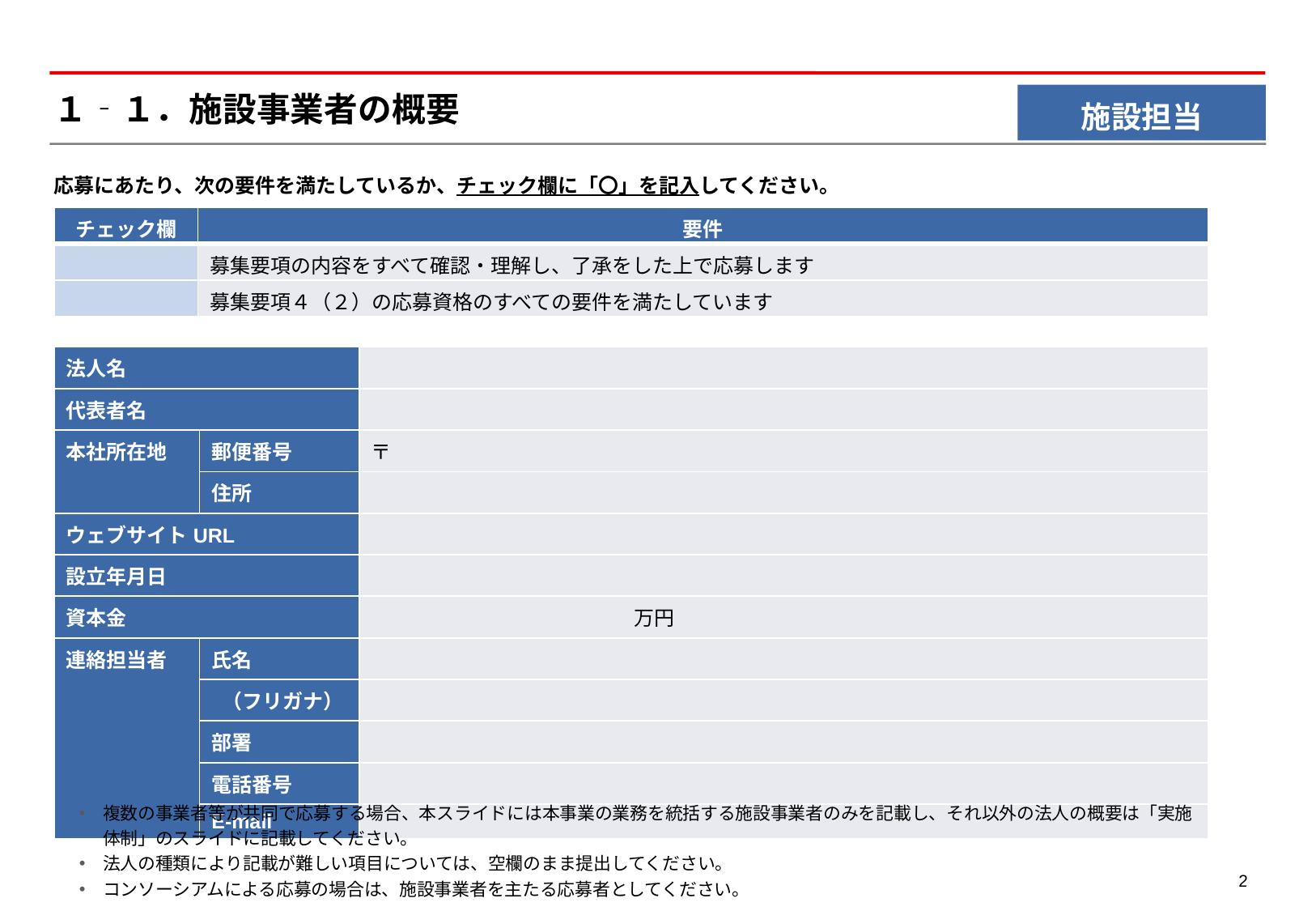

施設担当
# １‐１．施設事業者の概要
応募にあたり、次の要件を満たしているか、チェック欄に「〇」を記入してください。
| チェック欄 | 要件 |
| --- | --- |
|  | 募集要項の内容をすべて確認・理解し、了承をした上で応募します |
|  | 募集要項４（２）の応募資格のすべての要件を満たしています |
| 法人名 |  |  |
| --- | --- | --- |
| 代表者名 |  |  |
| 本社所在地 | 郵便番号 | 〒 |
|  | 住所 |  |
| ウェブサイトURL |  |  |
| 設立年月日 |  |  |
| 資本金 |  | 万円 |
| 連絡担当者 | 氏名 |  |
|  | （フリガナ） |  |
|  | 部署 |  |
|  | 電話番号 |  |
|  | E-mail |  |
複数の事業者等が共同で応募する場合、本スライドには本事業の業務を統括する施設事業者のみを記載し、それ以外の法人の概要は「実施体制」のスライドに記載してください。
法人の種類により記載が難しい項目については、空欄のまま提出してください。
コンソーシアムによる応募の場合は、施設事業者を主たる応募者としてください。